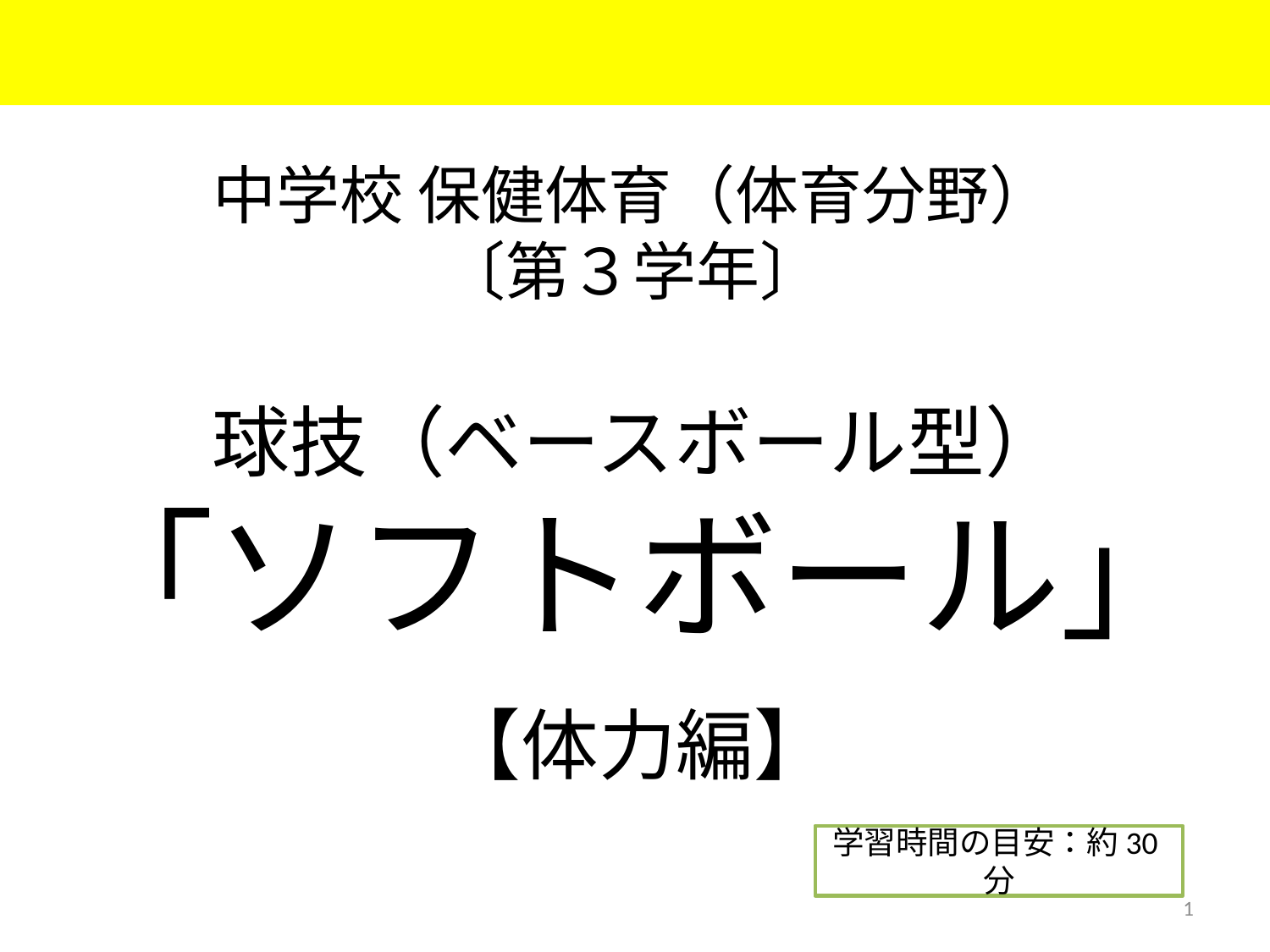

中学校 保健体育（体育分野）
〔第３学年〕
球技（ベースボール型）
「ソフトボール」

【体力編】
学習時間の目安：約30分
1